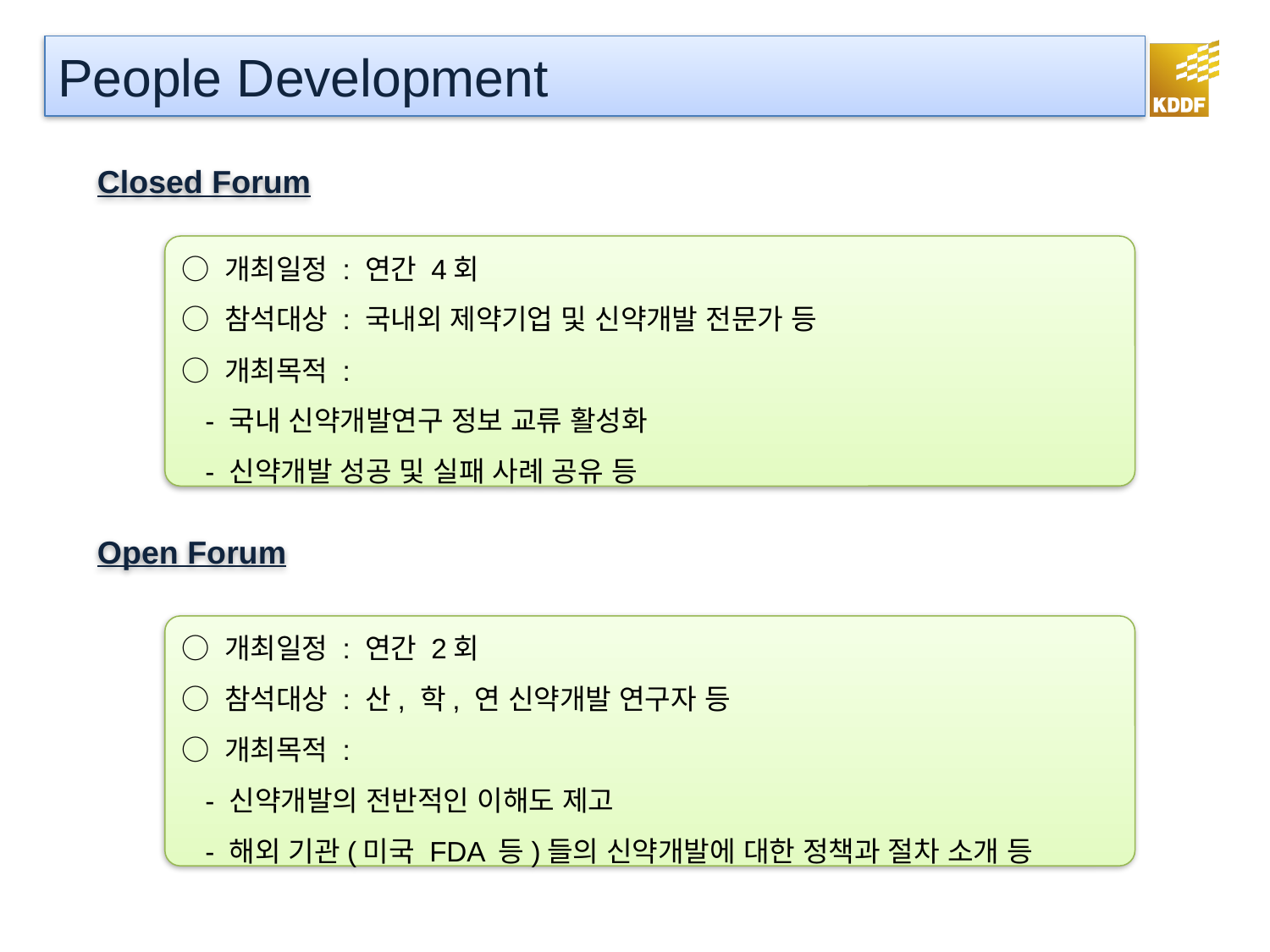

People Development
Closed Forum
○ 개최일정 : 연간 4회
○ 참석대상 : 국내외 제약기업 및 신약개발 전문가 등
○ 개최목적 :
   - 국내 신약개발연구 정보 교류 활성화
   - 신약개발 성공 및 실패 사례 공유 등
Open Forum
○ 개최일정 : 연간 2회
○ 참석대상 : 산, 학, 연 신약개발 연구자 등
○ 개최목적 :
   - 신약개발의 전반적인 이해도 제고
   - 해외 기관(미국 FDA 등)들의 신약개발에 대한 정책과 절차 소개 등